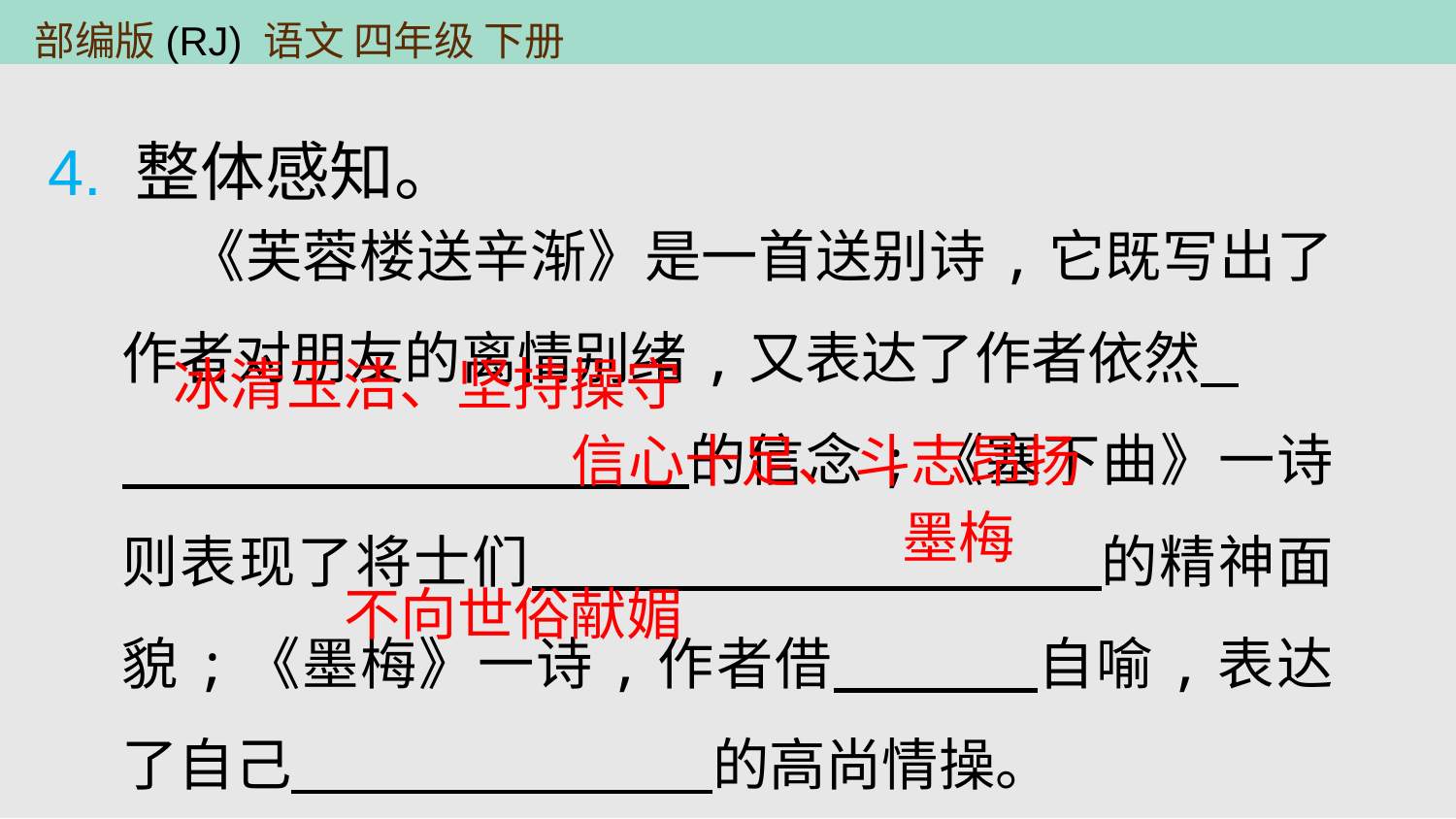

4. 整体感知。
    《芙蓉楼送辛渐》是一首送别诗,它既写出了作者对朋友的离情别绪,又表达了作者依然
　　　　　　　　　   的信念;《塞下曲》一诗则表现了将士们　　　　　　　　　   的精神面貌;《墨梅》一诗,作者借　　　  自喻,表达了自己　　　　　　　  的高尚情操。
冰清玉洁、坚持操守
信心十足、斗志昂扬
墨梅
不向世俗献媚